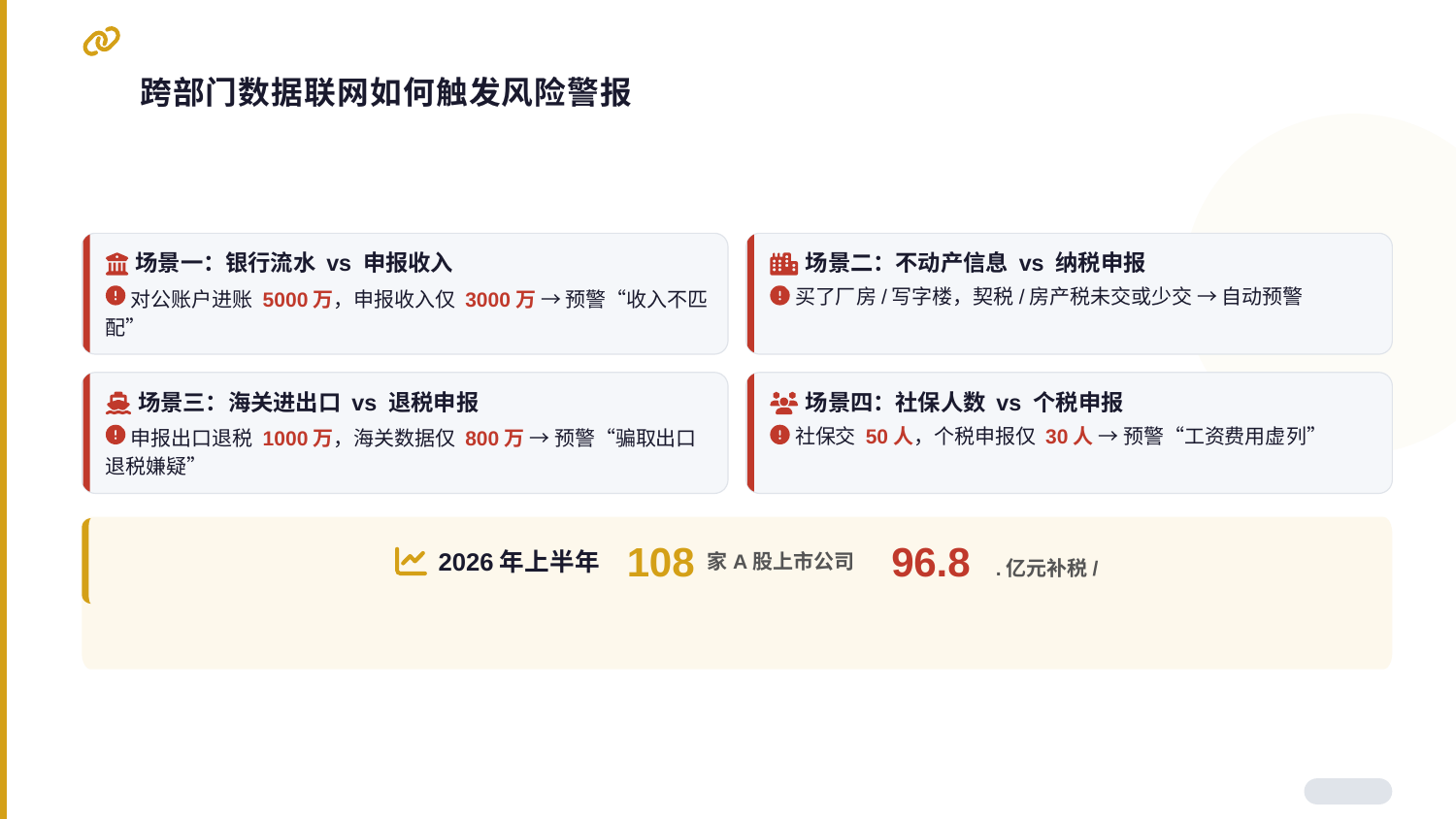

跨部门数据联网如何触发风险警报

场景一：银行流水 vs 申报收入
场景二：不动产信息 vs 纳税申报

对公账户进账 5000万，申报收入仅 3000万 → 预警“收入不匹配”
买了厂房/写字楼，契税/房产税未交或少交 → 自动预警

场景三：海关进出口 vs 退税申报
场景四：社保人数 vs 个税申报

申报出口退税 1000万，海关数据仅 800万 → 预警“骗取出口退税嫌疑”
社保交 50人，个税申报仅 30人 → 预警“工资费用虚列”

108
96.8
.亿元补税/
2026年上半年

家A股上市公司